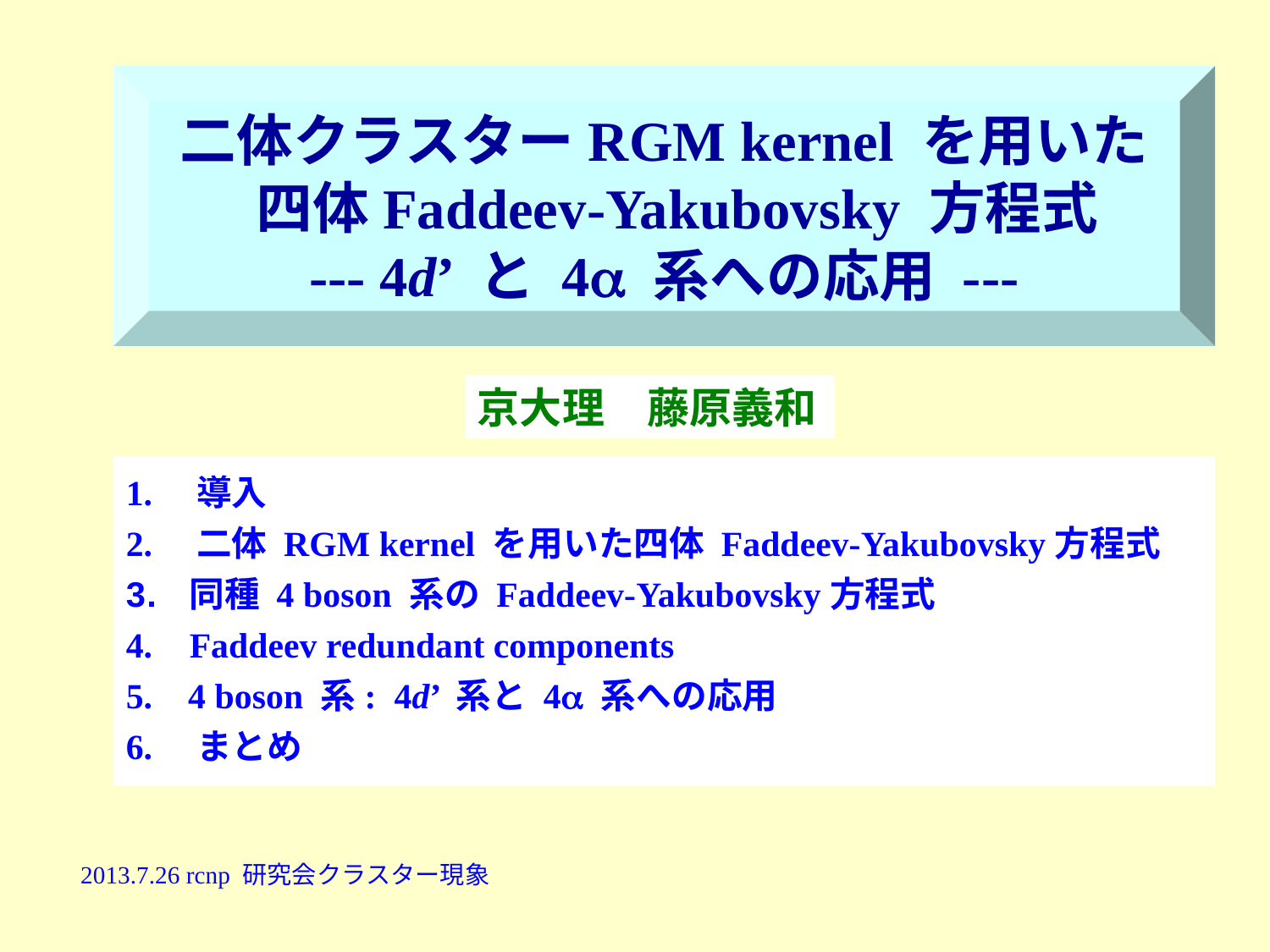

二体クラスターRGM kernel を用いた
 四体Faddeev-Yakubovsky 方程式
--- 4d’ と 4α 系への応用 ---
京大理　藤原義和
1.    導入
2.    二体 RGM kernel を用いた四体 Faddeev-Yakubovsky方程式
同種 4 boson 系の Faddeev-Yakubovsky方程式
Faddeev redundant components
5.    4 boson 系:  4d’ 系と 4α 系への応用
6.    まとめ